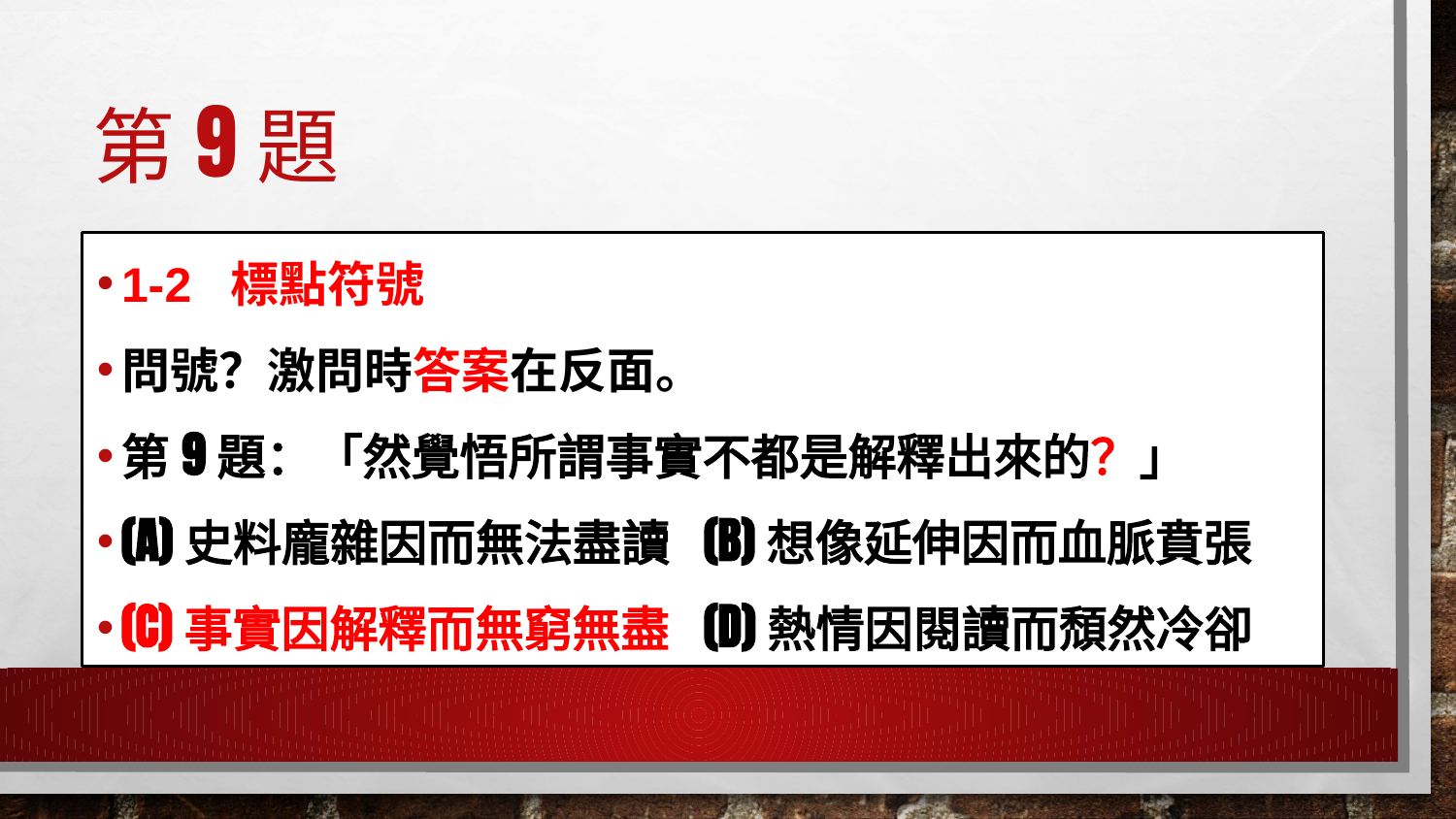

# 第9題
1-2  標點符號
問號？激問時答案在反面。
第9題：「然覺悟所謂事實不都是解釋出來的？」
(A)史料龐雜因而無法盡讀	(B)想像延伸因而血脈賁張
(C)事實因解釋而無窮無盡	(D)熱情因閱讀而頹然冷卻